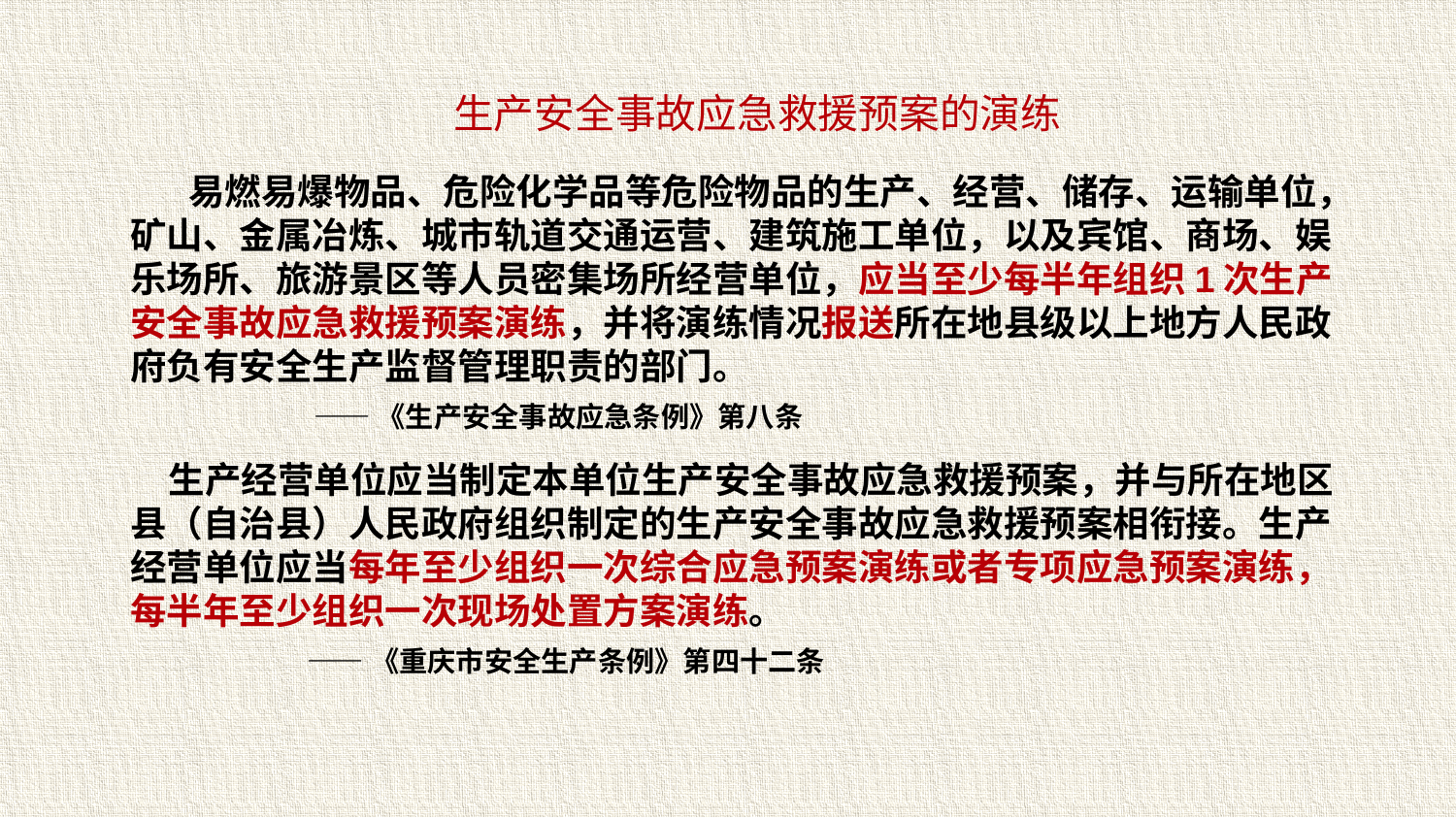

生产安全事故应急救援预案的演练
      易燃易爆物品、危险化学品等危险物品的生产、经营、储存、运输单位，矿山、金属冶炼、城市轨道交通运营、建筑施工单位，以及宾馆、商场、娱乐场所、旅游景区等人员密集场所经营单位，应当至少每半年组织1次生产安全事故应急救援预案演练，并将演练情况报送所在地县级以上地方人民政府负有安全生产监督管理职责的部门。
                            ——《生产安全事故应急条例》第八条
    生产经营单位应当制定本单位生产安全事故应急救援预案，并与所在地区县（自治县）人民政府组织制定的生产安全事故应急救援预案相衔接。生产经营单位应当每年至少组织一次综合应急预案演练或者专项应急预案演练，每半年至少组织一次现场处置方案演练。
                           ——《重庆市安全生产条例》第四十二条